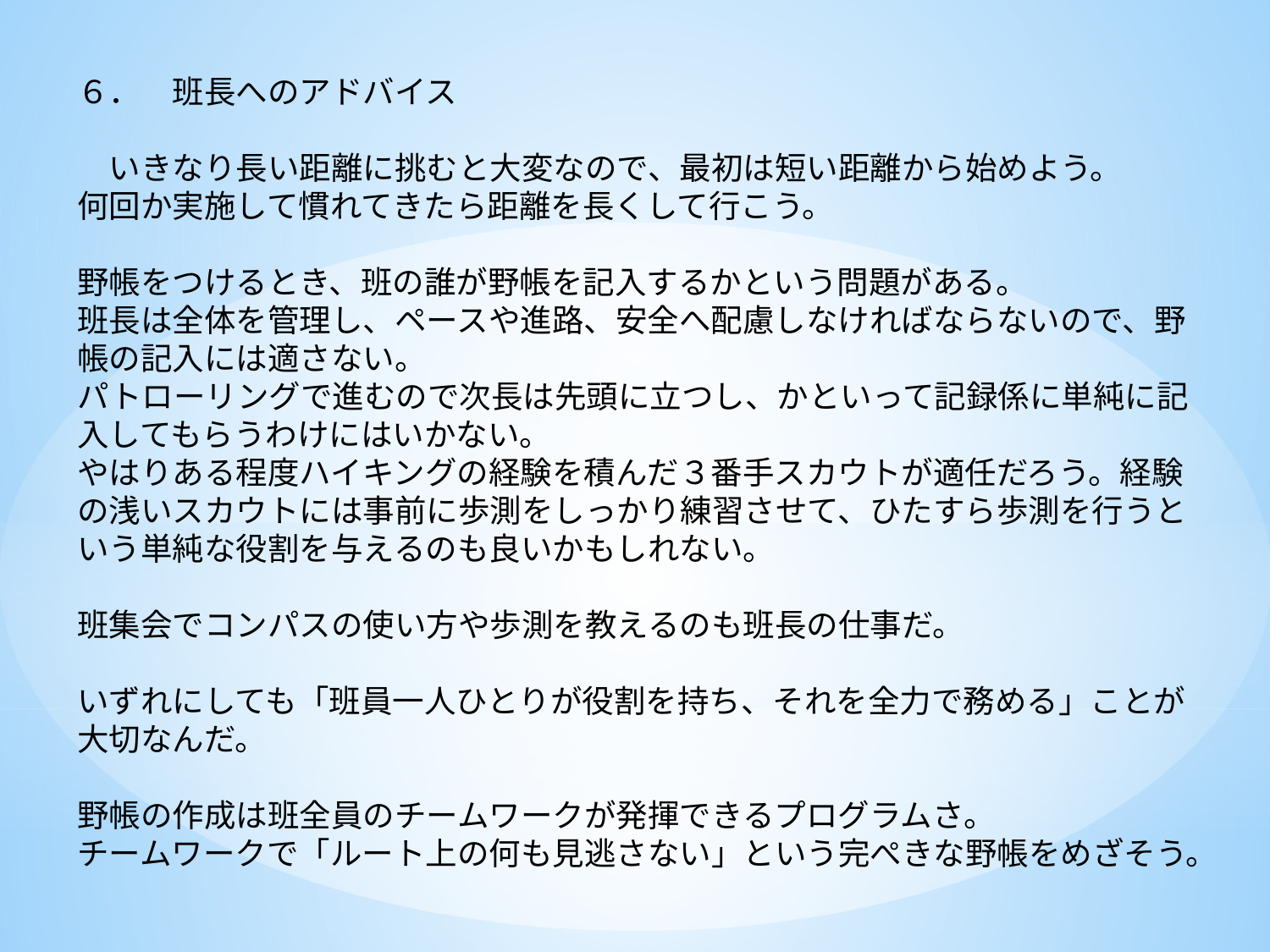

６．　班長へのアドバイス

　いきなり長い距離に挑むと大変なので、最初は短い距離から始めよう。
何回か実施して慣れてきたら距離を長くして行こう。

野帳をつけるとき、班の誰が野帳を記入するかという問題がある。
班長は全体を管理し、ペースや進路、安全へ配慮しなければならないので、野帳の記入には適さない。
パトローリングで進むので次長は先頭に立つし、かといって記録係に単純に記入してもらうわけにはいかない。
やはりある程度ハイキングの経験を積んだ３番手スカウトが適任だろう。経験の浅いスカウトには事前に歩測をしっかり練習させて、ひたすら歩測を行うという単純な役割を与えるのも良いかもしれない。

班集会でコンパスの使い方や歩測を教えるのも班長の仕事だ。

いずれにしても「班員一人ひとりが役割を持ち、それを全力で務める」ことが大切なんだ。

野帳の作成は班全員のチームワークが発揮できるプログラムさ。
チームワークで「ルート上の何も見逃さない」という完ぺきな野帳をめざそう。